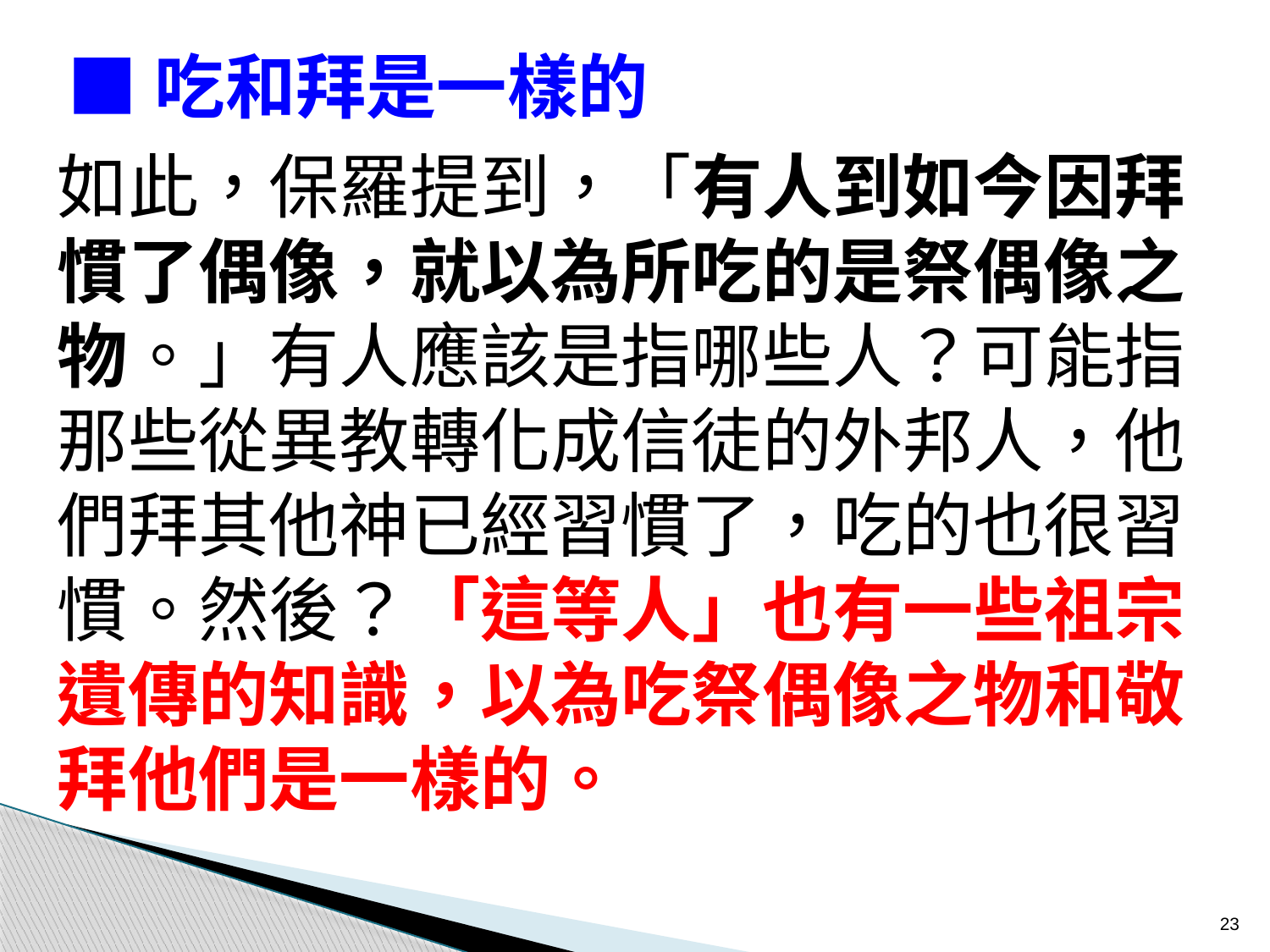

■吃和拜是一樣的
如此，保羅提到，「有人到如今因拜慣了偶像，就以為所吃的是祭偶像之物。」有人應該是指哪些人？可能指那些從異教轉化成信徒的外邦人，他們拜其他神已經習慣了，吃的也很習慣。然後？「這等人」也有一些祖宗遺傳的知識，以為吃祭偶像之物和敬拜他們是一樣的。
23